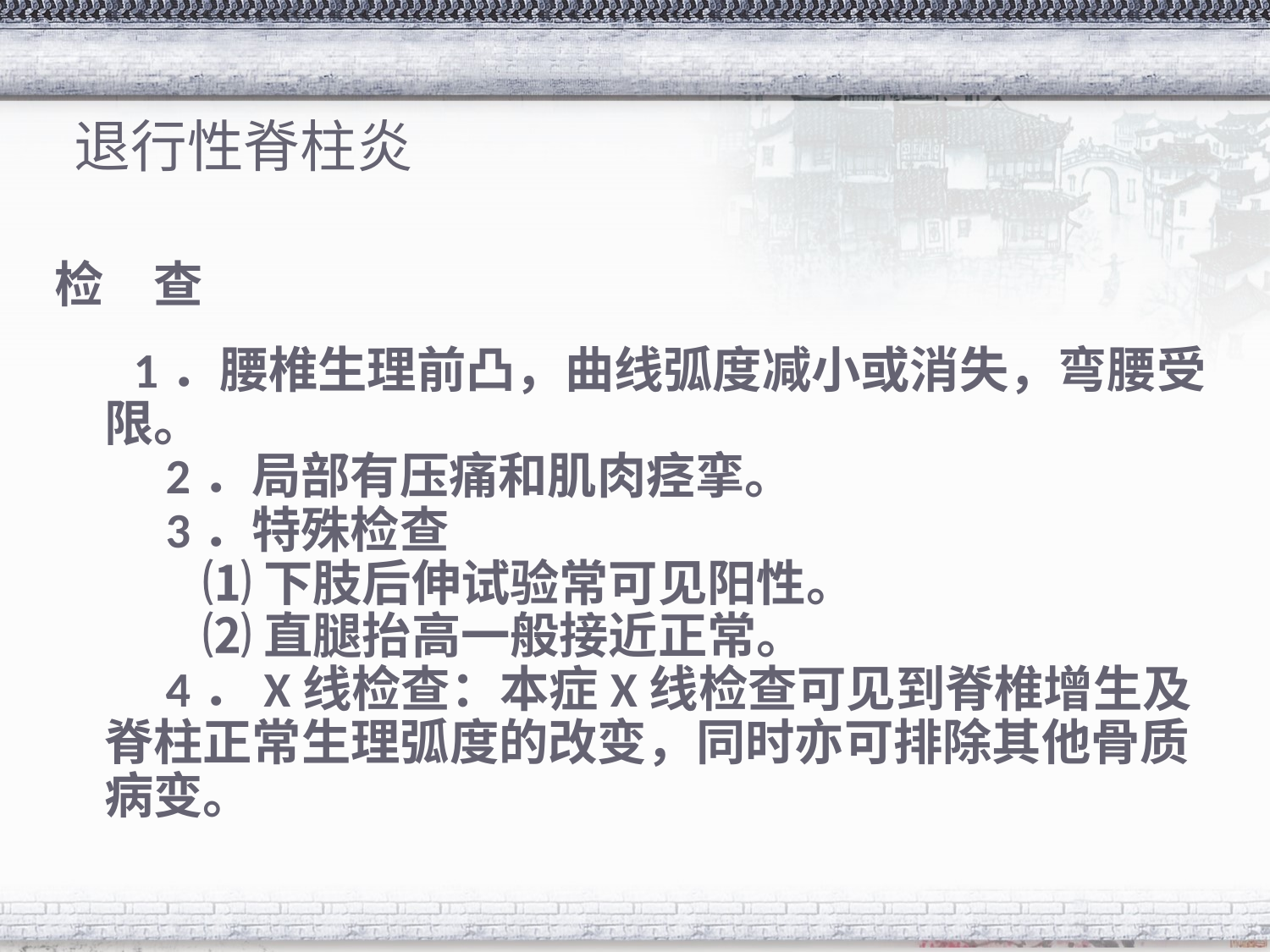

# 退行性脊柱炎
检　查
       1．腰椎生理前凸，曲线弧度减小或消失，弯腰受限。
　2．局部有压痛和肌肉痉挛。
　3．特殊检查
　　⑴ 下肢后伸试验常可见阳性。
　　⑵ 直腿抬高一般接近正常。
　4．X线检查：本症X线检查可见到脊椎增生及脊柱正常生理弧度的改变，同时亦可排除其他骨质病变。